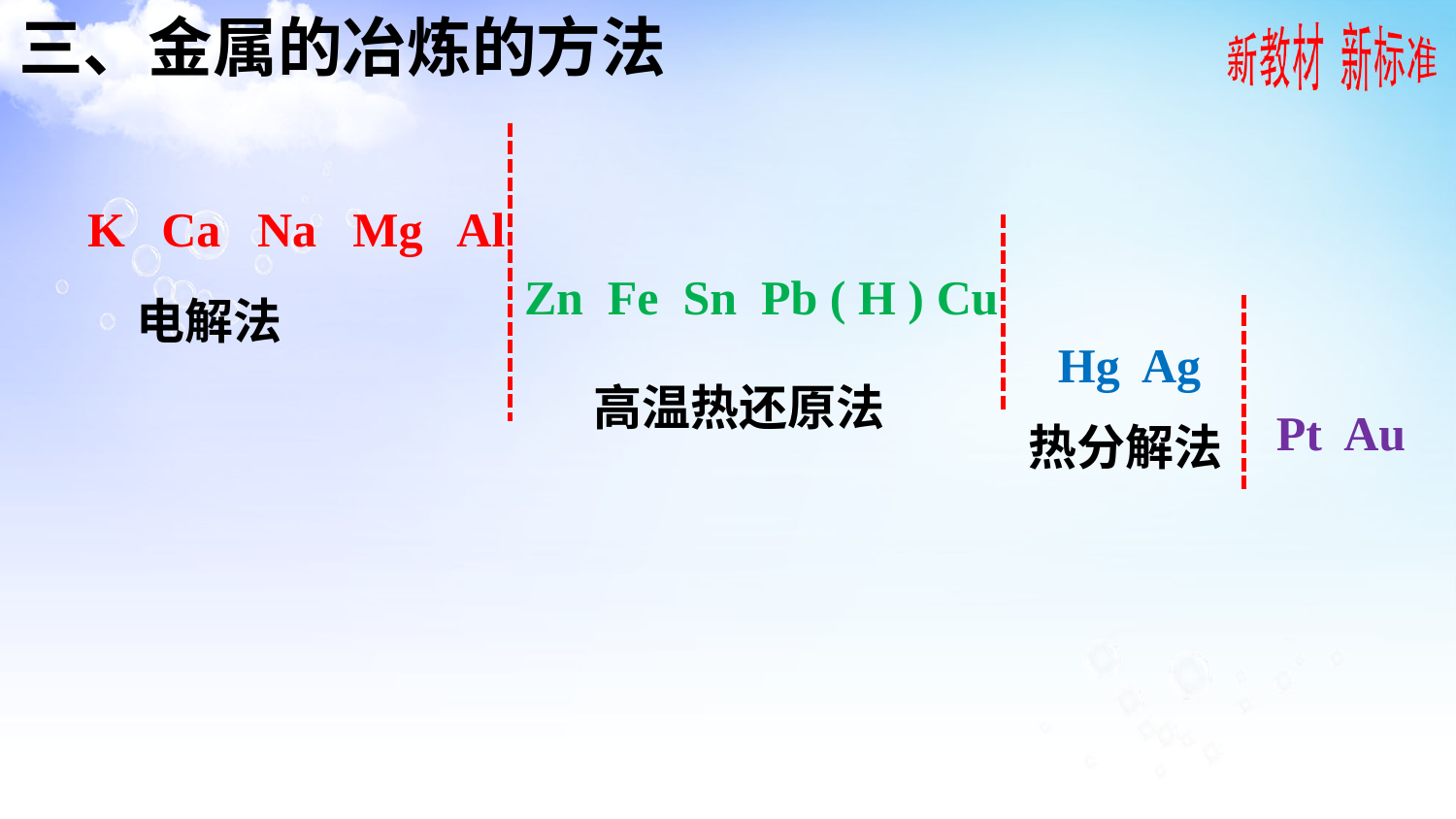

三、金属的冶炼的方法
K   Ca   Na   Mg   Al
                                    Zn  Fe  Sn  Pb ( H ) Cu
                                                                                Hg  Ag
                                                                                                  Pt  Au
电解法
高温热还原法
  热分解法